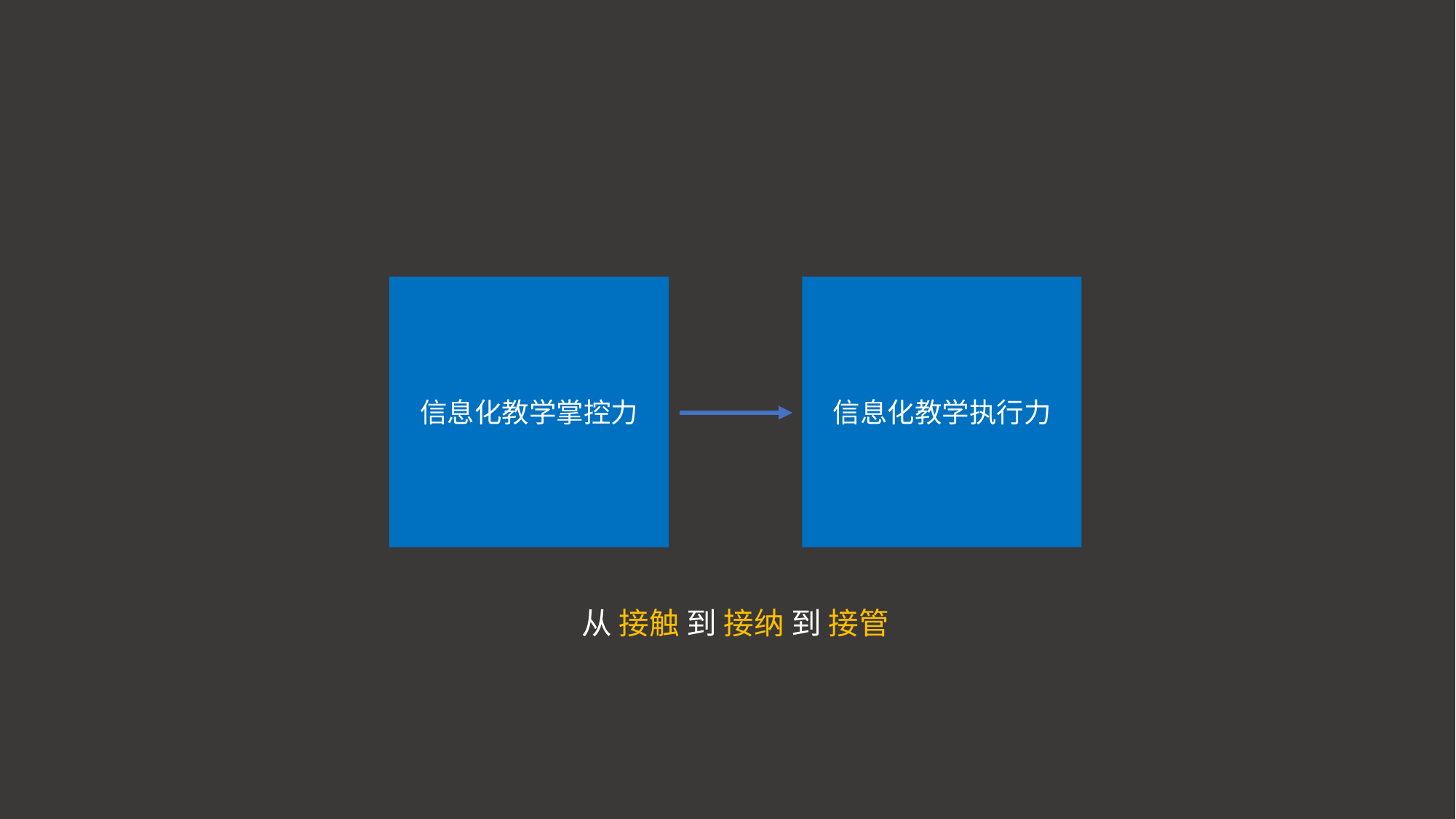

信息化教学掌控力
信息化教学执行力
从 接触 到 接纳 到 接管